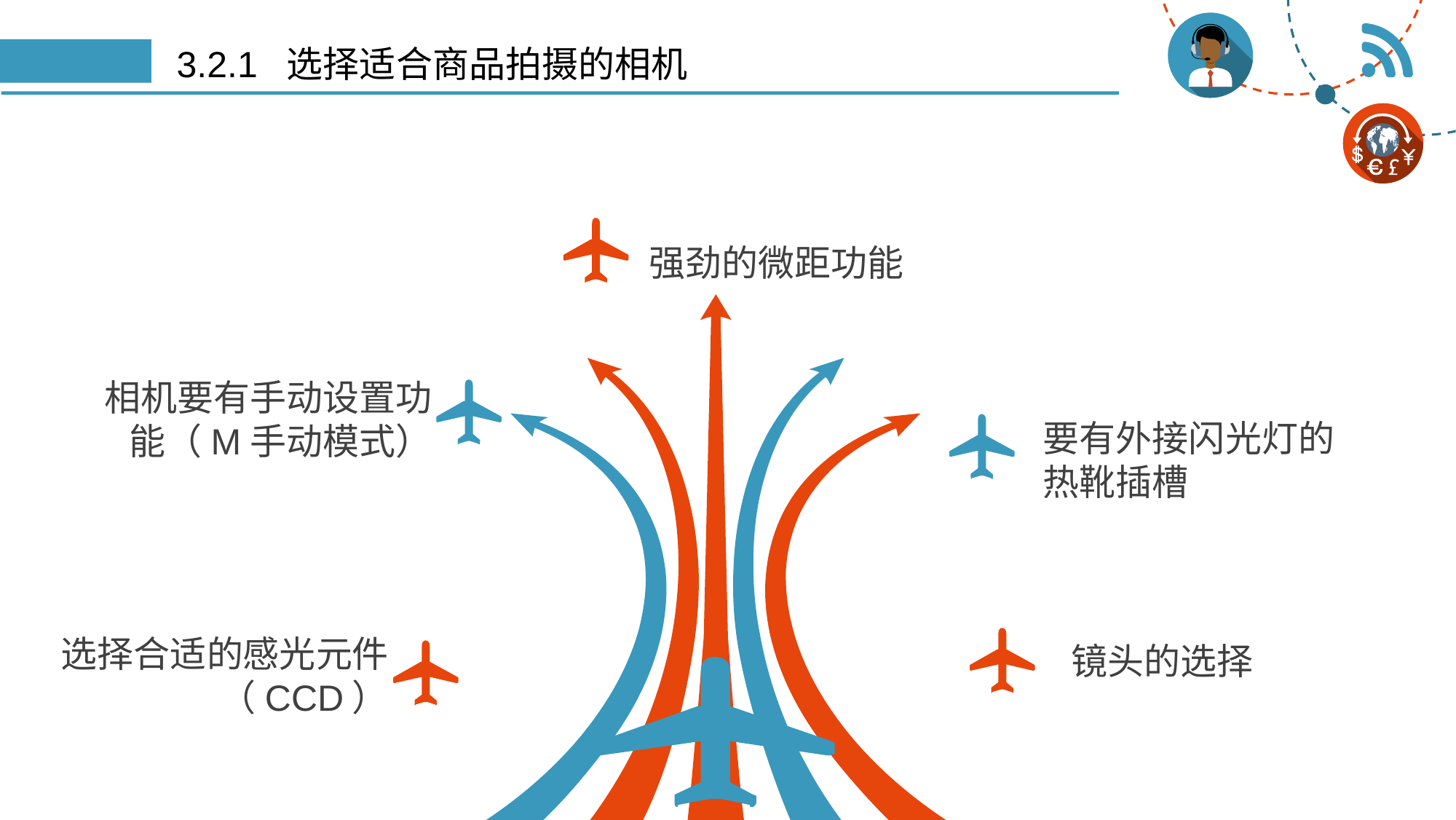

# 3.2.1  选择适合商品拍摄的相机

强劲的微距功能

相机要有手动设置功能（M手动模式）

要有外接闪光灯的热靴插槽

选择合适的感光元件（CCD）

镜头的选择